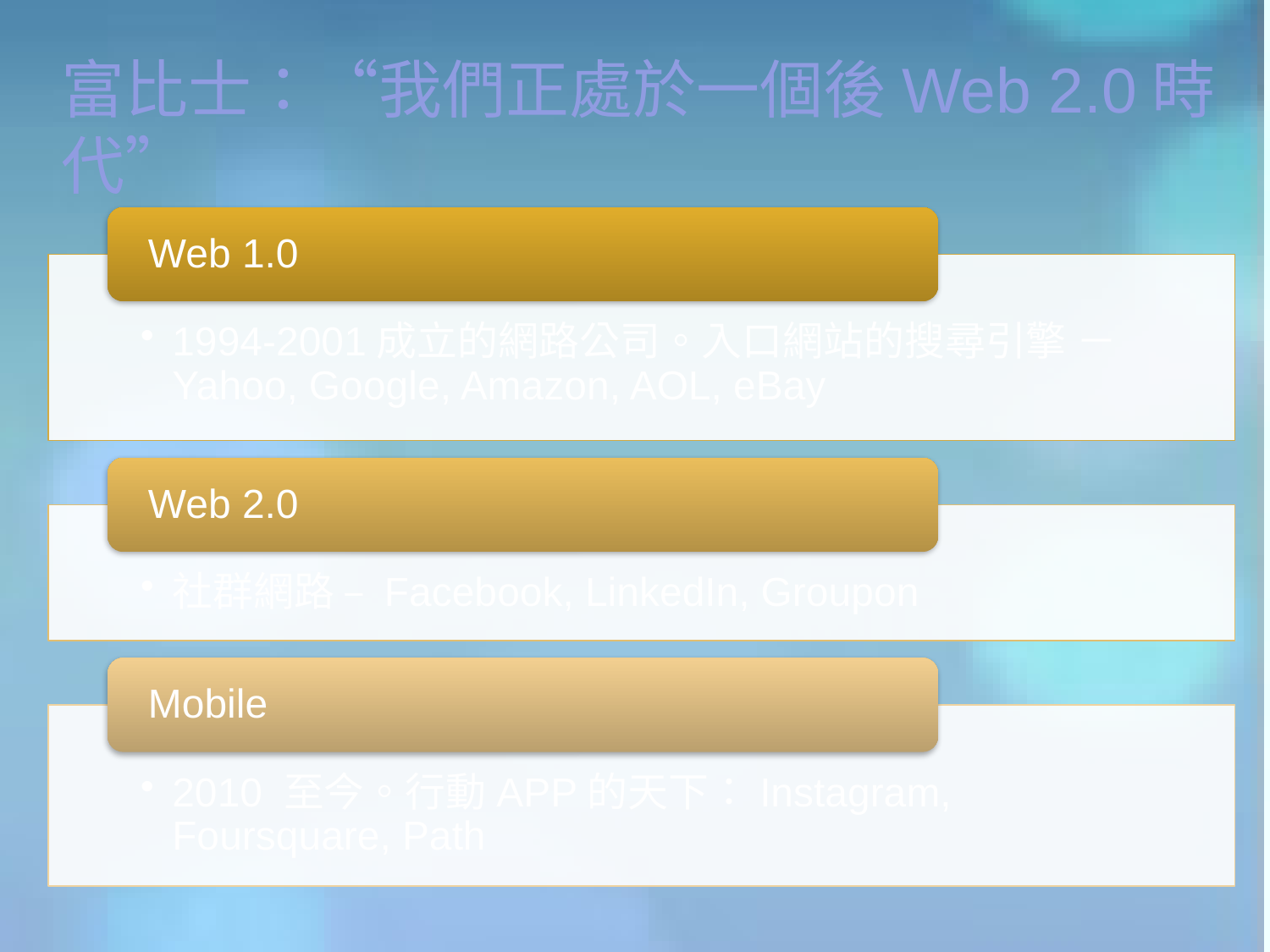

# 富比士：“我們正處於一個後Web 2.0時代”
1994-2001成立的網路公司。入口網站的搜尋引擎 －Yahoo, Google, Amazon, AOL, eBay
Web 1.0
社群網路 – Facebook, LinkedIn, Groupon
Web 2.0
2010 至今。行動APP的天下：Instagram, Foursquare, Path
Mobile